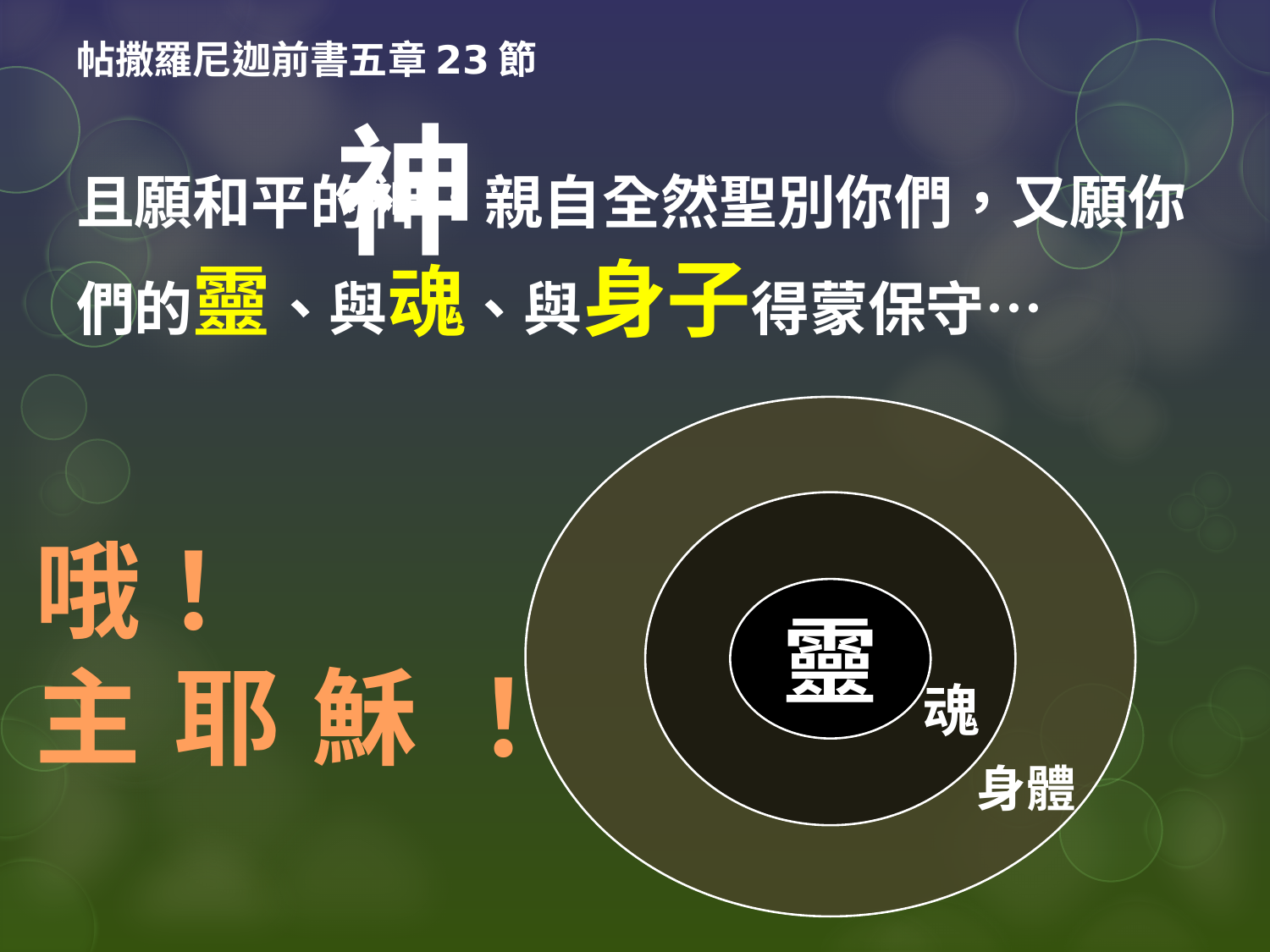

帖撒羅尼迦前書五章23節

且願和平的神，親自全然聖別你們，又願你們的靈、與魂、與身子得蒙保守…
神

哦！
主耶穌！
靈
魂
身體